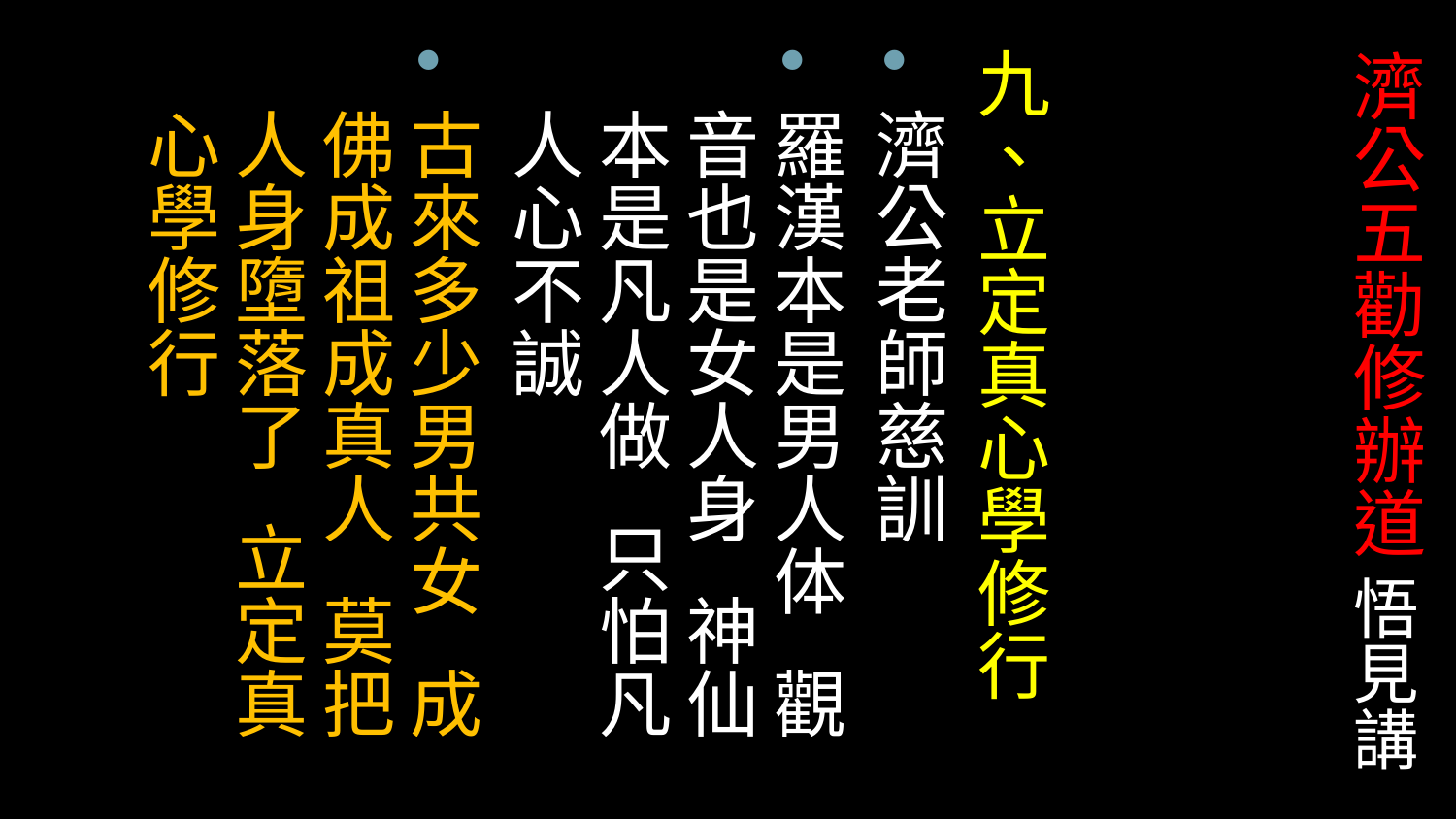

九、立定真心學修行
濟公老師慈訓
羅漢本是男人体   觀音也是女人身   神仙本是凡人做   只怕凡人心不誠
古來多少男共女   成佛成祖成真人   莫把人身墮落了   立定真心學修行

# 濟公五勸修辦道 悟見講